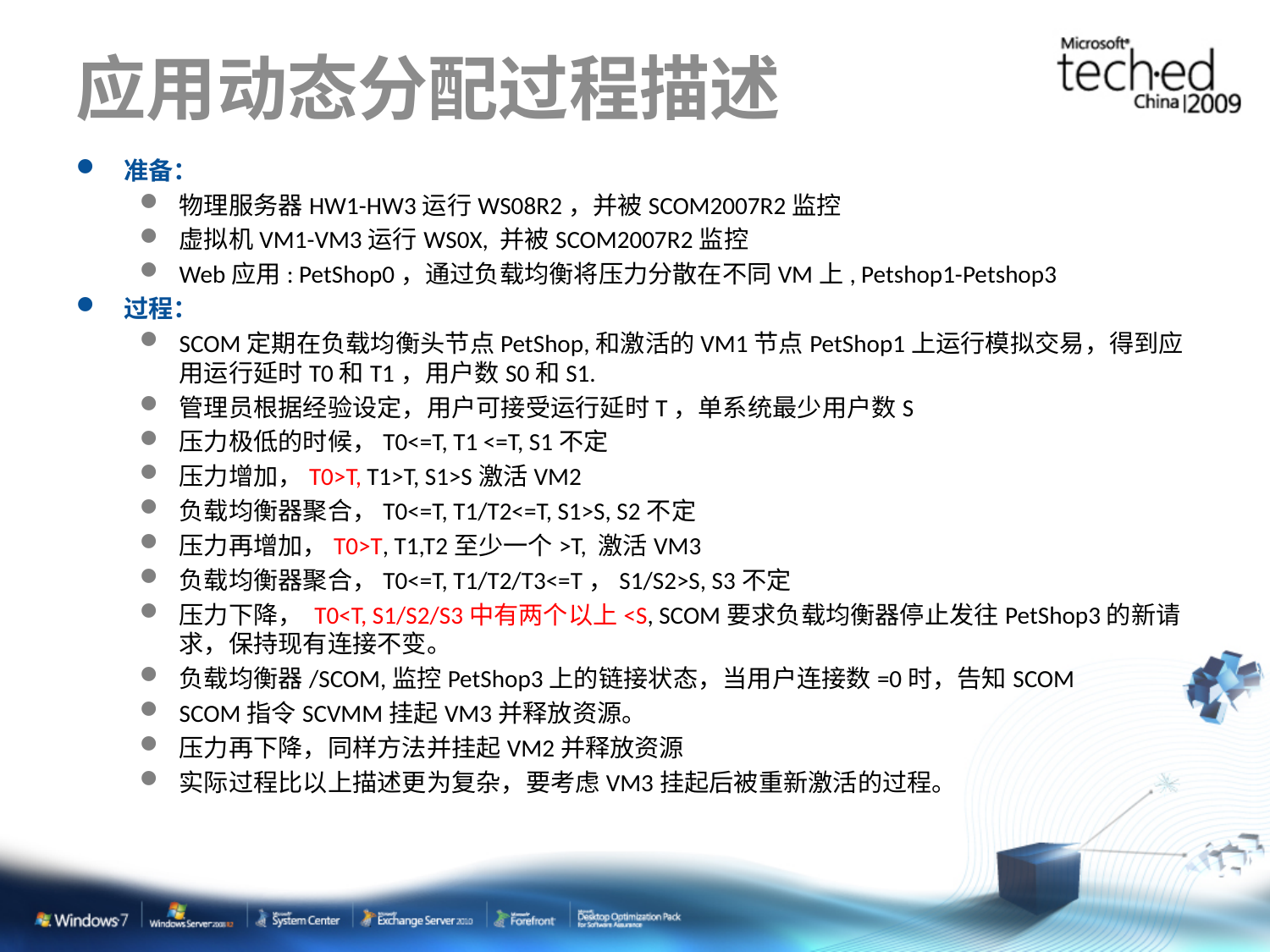

# 应用动态分配过程描述
准备：
物理服务器HW1-HW3运行WS08R2，并被SCOM2007R2监控
虚拟机VM1-VM3运行WS0X, 并被SCOM2007R2监控
Web应用: PetShop0，通过负载均衡将压力分散在不同VM上, Petshop1-Petshop3
过程：
SCOM定期在负载均衡头节点PetShop,和激活的VM1节点PetShop1上运行模拟交易，得到应用运行延时T0和T1，用户数S0和S1.
管理员根据经验设定，用户可接受运行延时T，单系统最少用户数S
压力极低的时候，T0<=T, T1 <=T, S1不定
压力增加，T0>T, T1>T, S1>S激活VM2
负载均衡器聚合，T0<=T, T1/T2<=T, S1>S, S2不定
压力再增加，T0>T, T1,T2至少一个>T, 激活VM3
负载均衡器聚合，T0<=T, T1/T2/T3<=T，S1/S2>S, S3不定
压力下降， T0<T, S1/S2/S3中有两个以上<S, SCOM要求负载均衡器停止发往PetShop3的新请求，保持现有连接不变。
负载均衡器/SCOM,监控PetShop3上的链接状态，当用户连接数=0时，告知SCOM
SCOM指令SCVMM挂起VM3并释放资源。
压力再下降，同样方法并挂起VM2并释放资源
实际过程比以上描述更为复杂，要考虑VM3挂起后被重新激活的过程。